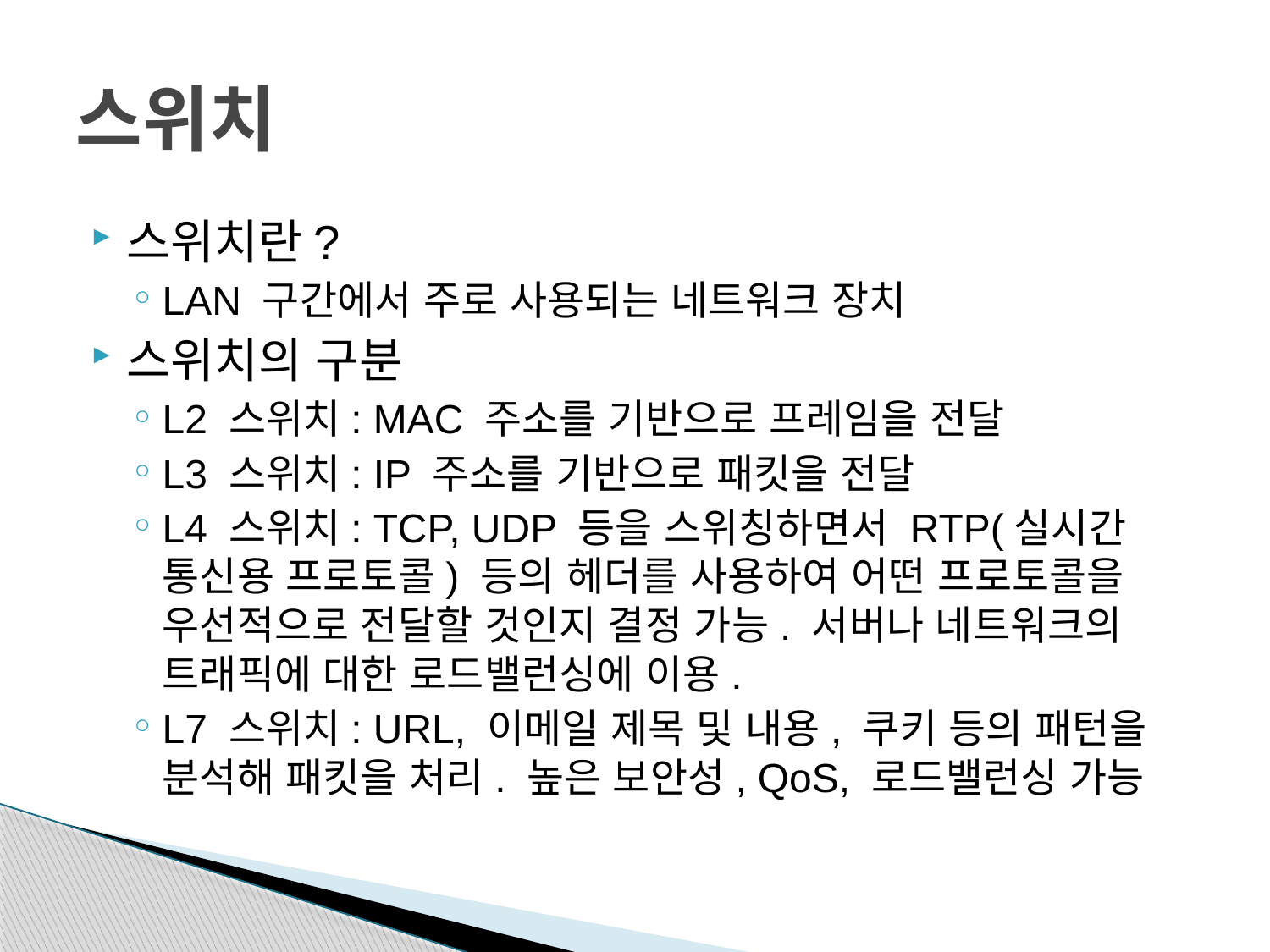

# 스위치
스위치란?
LAN 구간에서 주로 사용되는 네트워크 장치
스위치의 구분
L2 스위치: MAC 주소를 기반으로 프레임을 전달
L3 스위치: IP 주소를 기반으로 패킷을 전달
L4 스위치: TCP, UDP 등을 스위칭하면서 RTP(실시간 통신용 프로토콜) 등의 헤더를 사용하여 어떤 프로토콜을 우선적으로 전달할 것인지 결정 가능. 서버나 네트워크의 트래픽에 대한 로드밸런싱에 이용.
L7 스위치: URL, 이메일 제목 및 내용, 쿠키 등의 패턴을 분석해 패킷을 처리. 높은 보안성, QoS, 로드밸런싱 가능